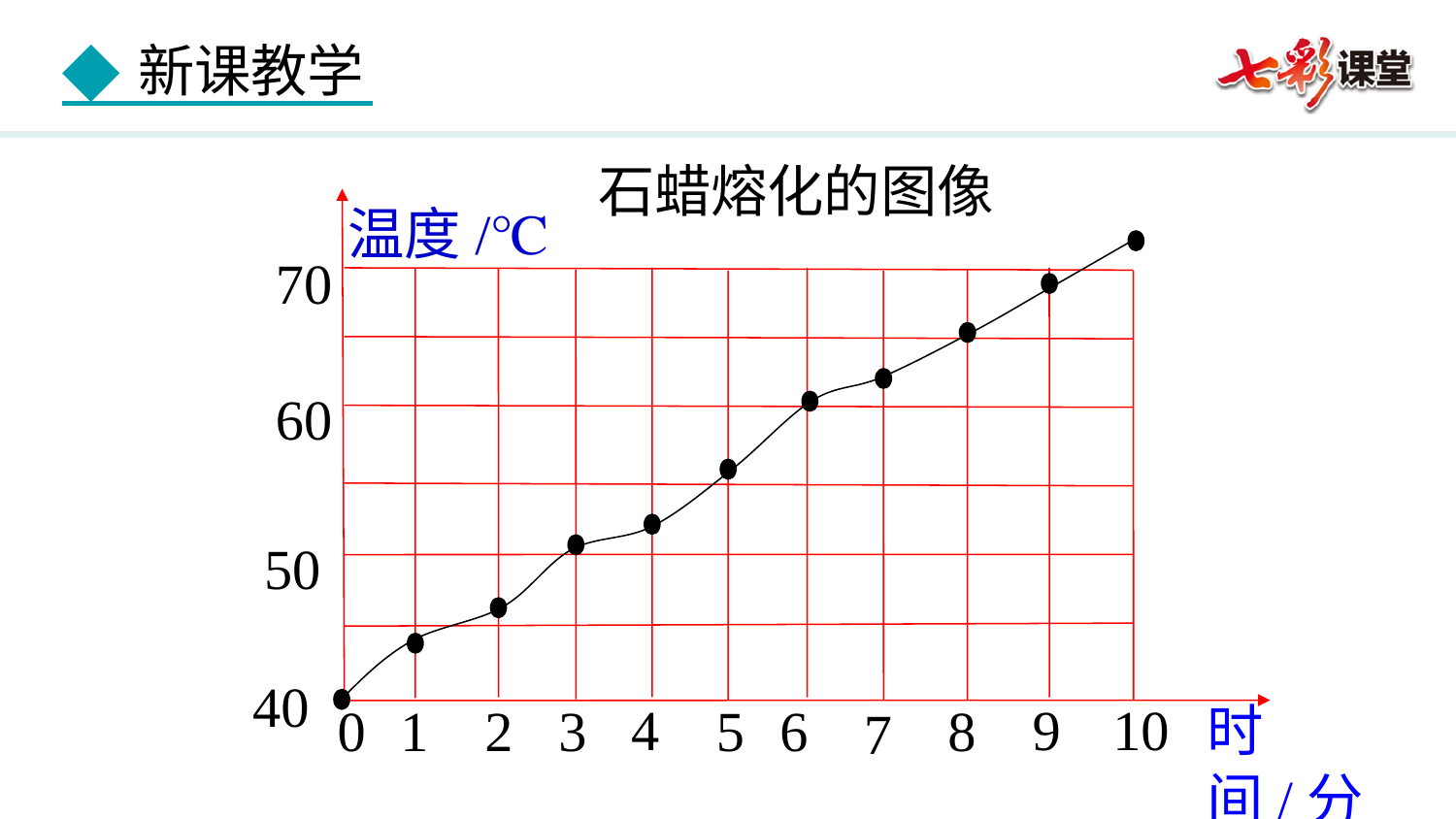

石蜡熔化的图像

温度/℃

70

60

50

40
4
10
9
0
1
2
3
5
6
8
时间/分

7